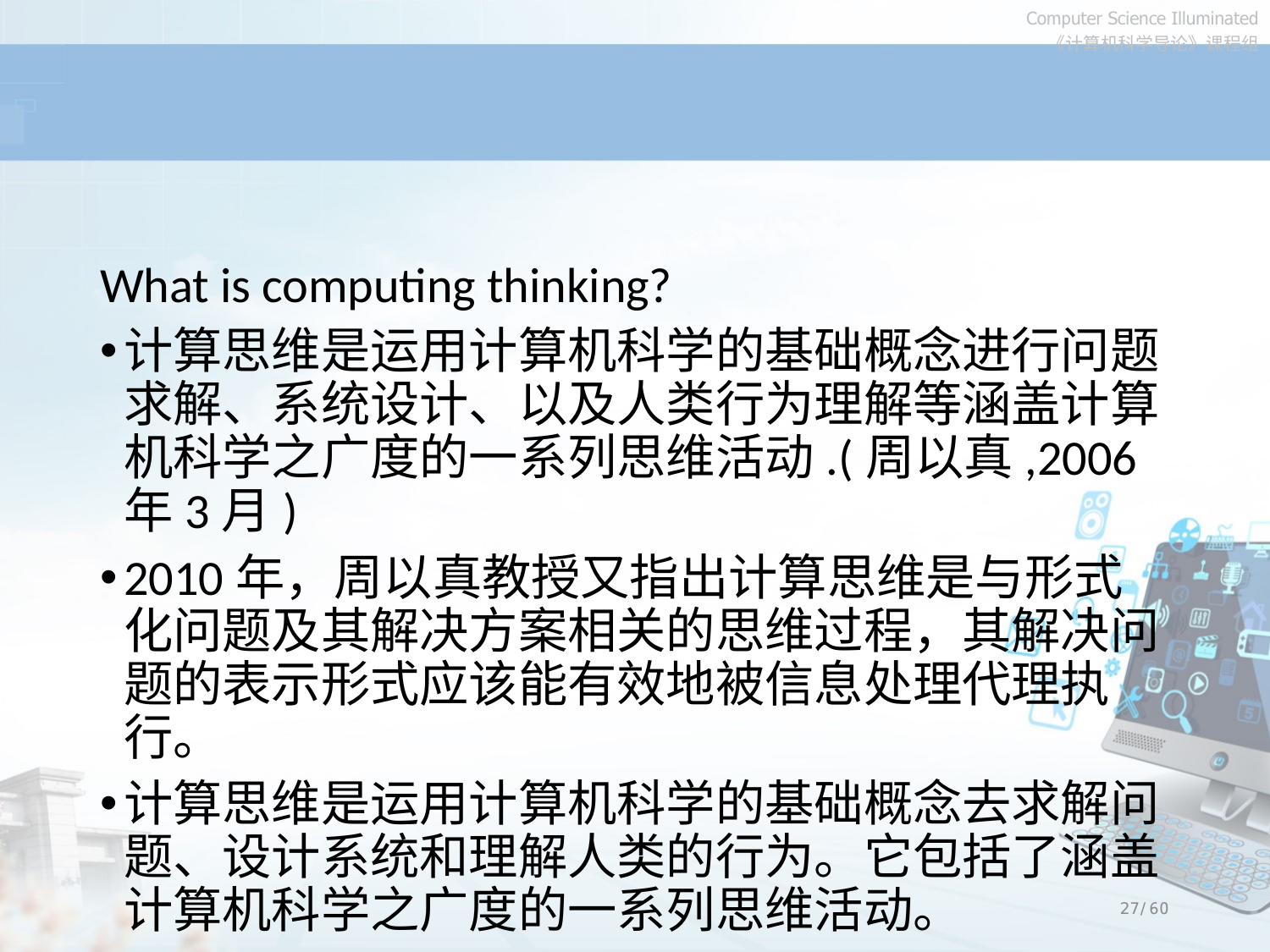

#
What is computing thinking?
计算思维是运用计算机科学的基础概念进行问题求解、系统设计、以及人类行为理解等涵盖计算机科学之广度的一系列思维活动.(周以真,2006年3月)
2010年，周以真教授又指出计算思维是与形式化问题及其解决方案相关的思维过程，其解决问题的表示形式应该能有效地被信息处理代理执行。
计算思维是运用计算机科学的基础概念去求解问题、设计系统和理解人类的行为。它包括了涵盖计算机科学之广度的一系列思维活动。
27/60